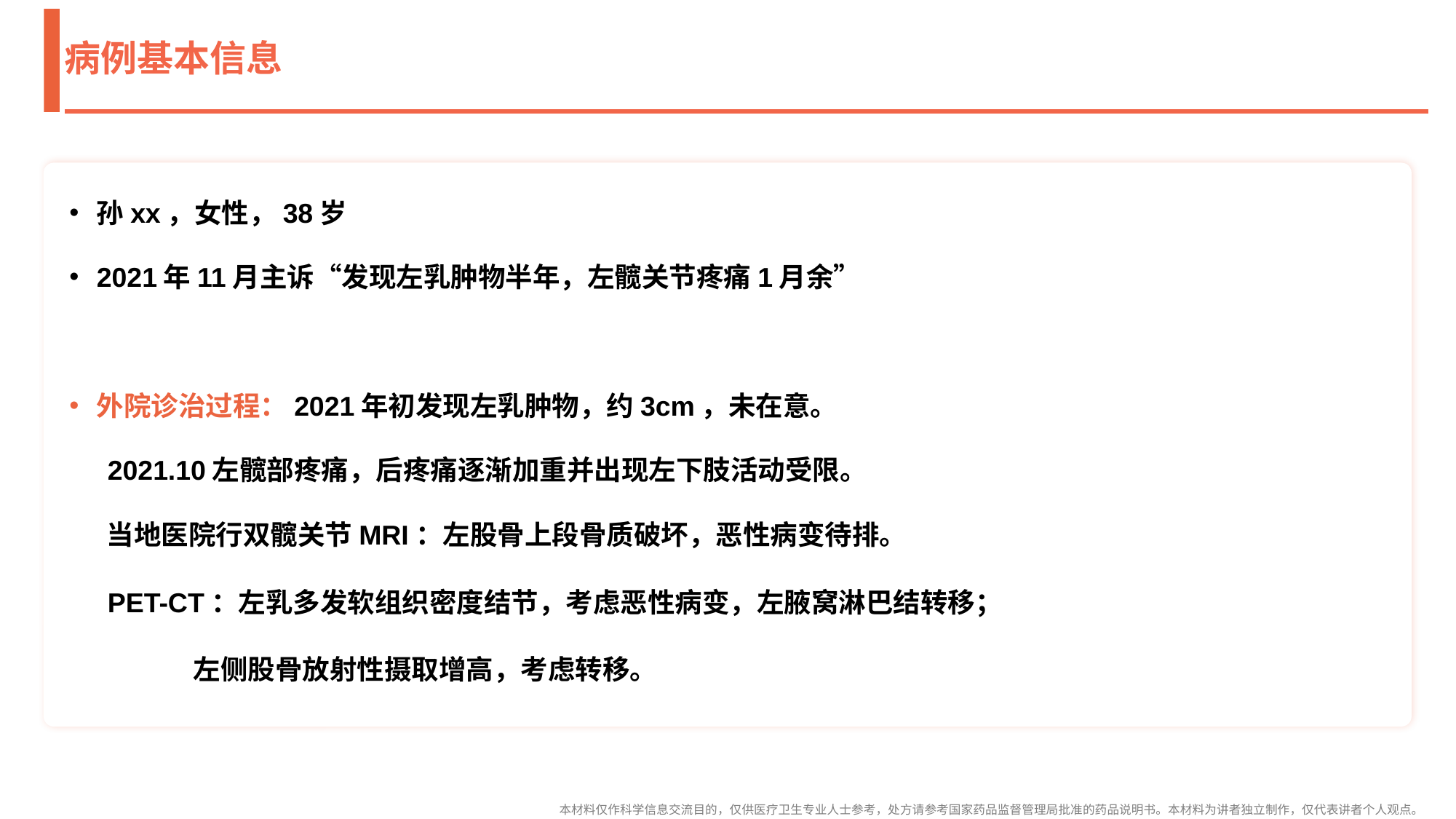

# 病例基本信息

孙xx，女性，38岁
2021年11月主诉“发现左乳肿物半年，左髋关节疼痛1月余”

外院诊治过程：2021年初发现左乳肿物，约3cm，未在意。
     2021.10左髋部疼痛，后疼痛逐渐加重并出现左下肢活动受限。
     当地医院行双髋关节MRI：左股骨上段骨质破坏，恶性病变待排。
     PET-CT：左乳多发软组织密度结节，考虑恶性病变，左腋窝淋巴结转移；
                   左侧股骨放射性摄取增高，考虑转移。